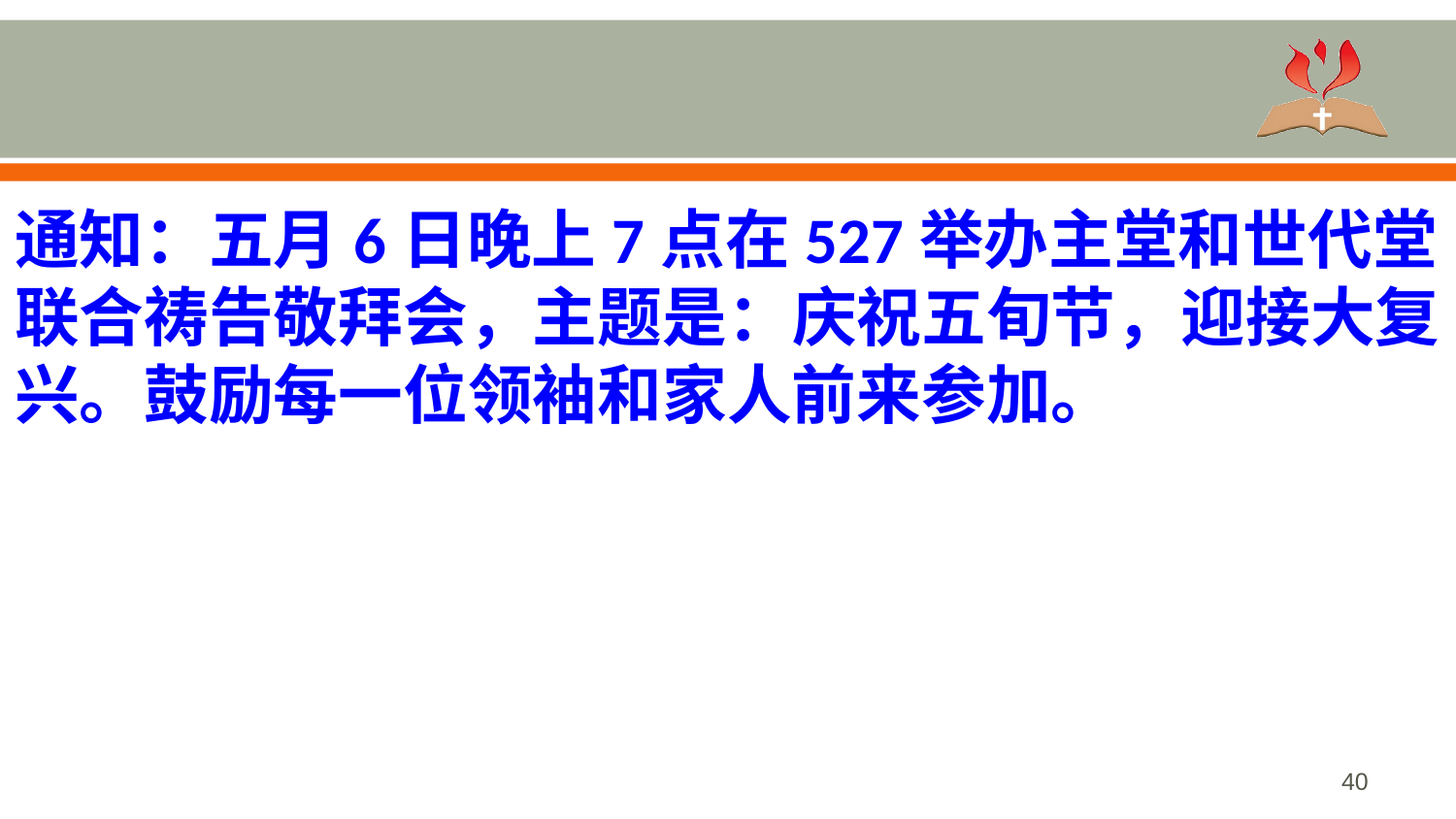

通知：五月6日晚上7点在527举办主堂和世代堂联合祷告敬拜会，主题是：庆祝五旬节，迎接大复兴。鼓励每一位领袖和家人前来参加。

40